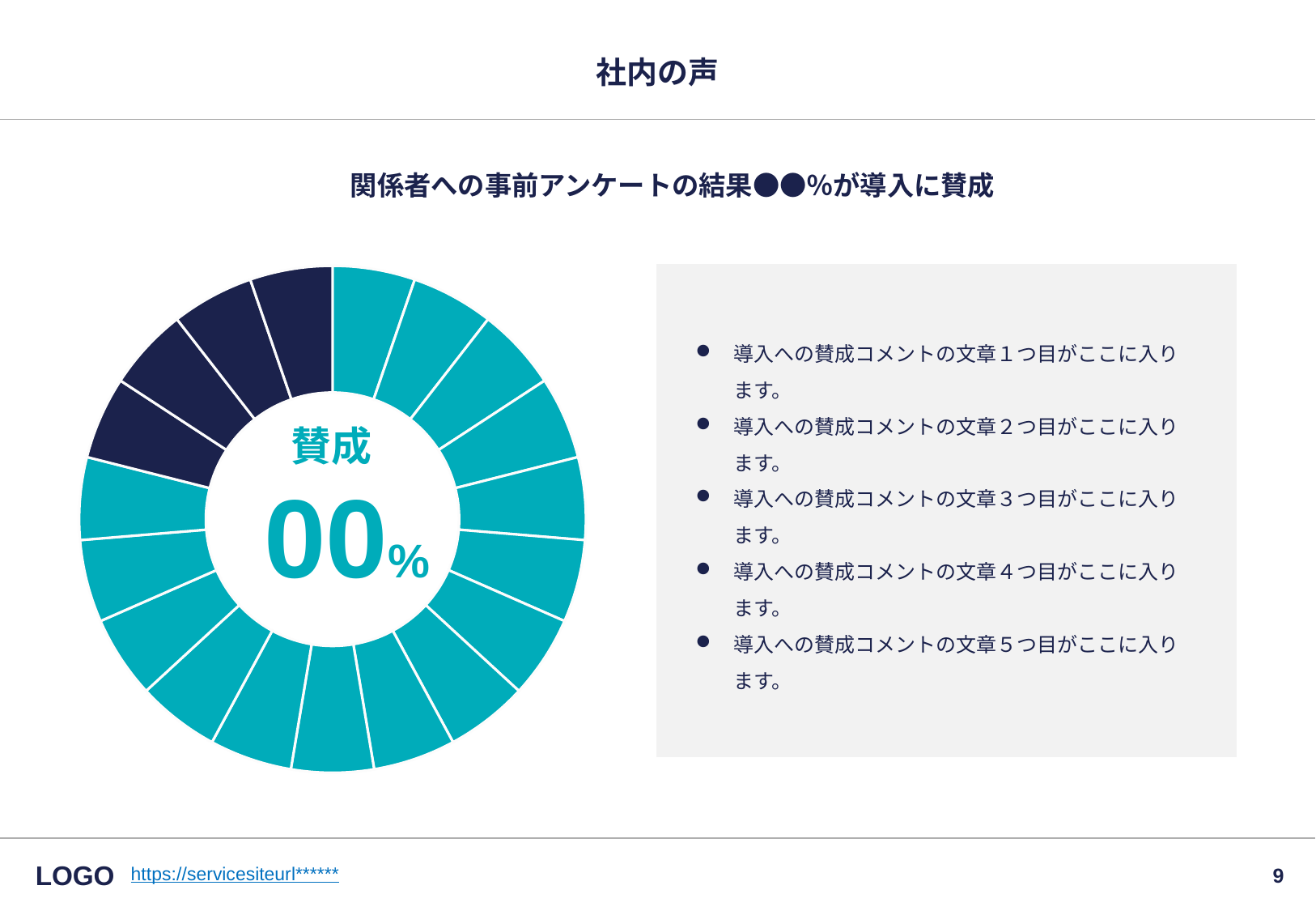

# 社内の声

### Chart

| Category | a |
|---|---|
| a | 1.0 |
| a | 1.0 |
| a | 1.0 |
| a | 1.0 |
| a | 1.0 |
| a | 1.0 |
| a | 1.0 |
| a | 1.0 |
| a | 1.0 |
| a | 1.0 |
| a | 1.0 |
| a | 1.0 |
| a | 1.0 |
| a | 1.0 |
| a | 1.0 |
| a | 1.0 |
| a | 1.0 |
| a | 1.0 |
| a | 1.0 |
賛成
00%
関係者への事前アンケートの結果●●％が導入に賛成
導入への賛成コメントの文章１つ目がここに入ります。
導入への賛成コメントの文章２つ目がここに入ります。
導入への賛成コメントの文章３つ目がここに入ります。
導入への賛成コメントの文章４つ目がここに入ります。
導入への賛成コメントの文章５つ目がここに入ります。
LOGO
9
https://servicesiteurl******